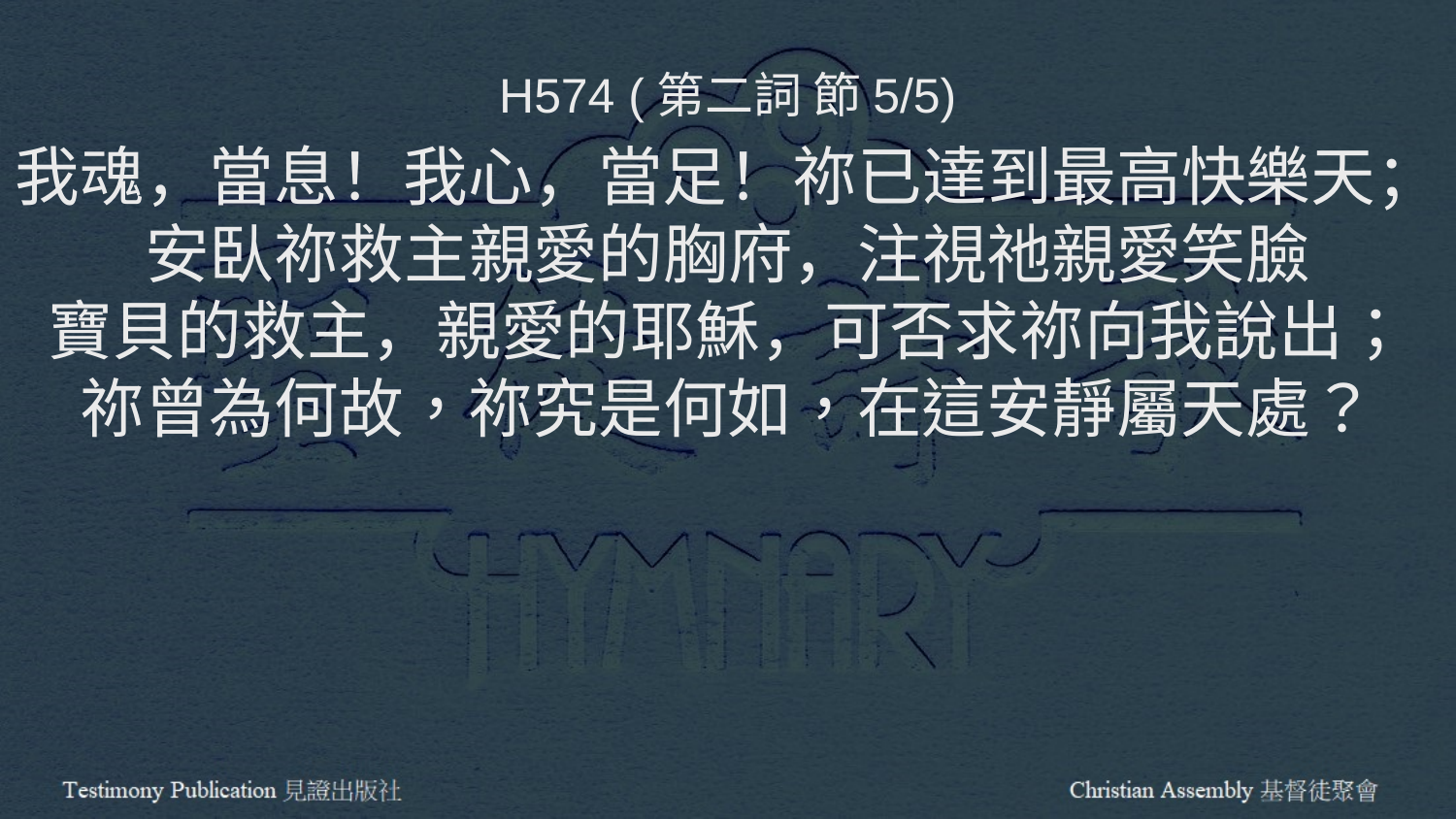

H574 (第二詞 節5/5)
我魂，當息！我心，當足！祢已達到最高快樂天；
安臥祢救主親愛的胸府，注視祂親愛笑臉
寶貝的救主，親愛的耶穌，可否求祢向我說出；
祢曾為何故，祢究是何如，在這安靜屬天處？